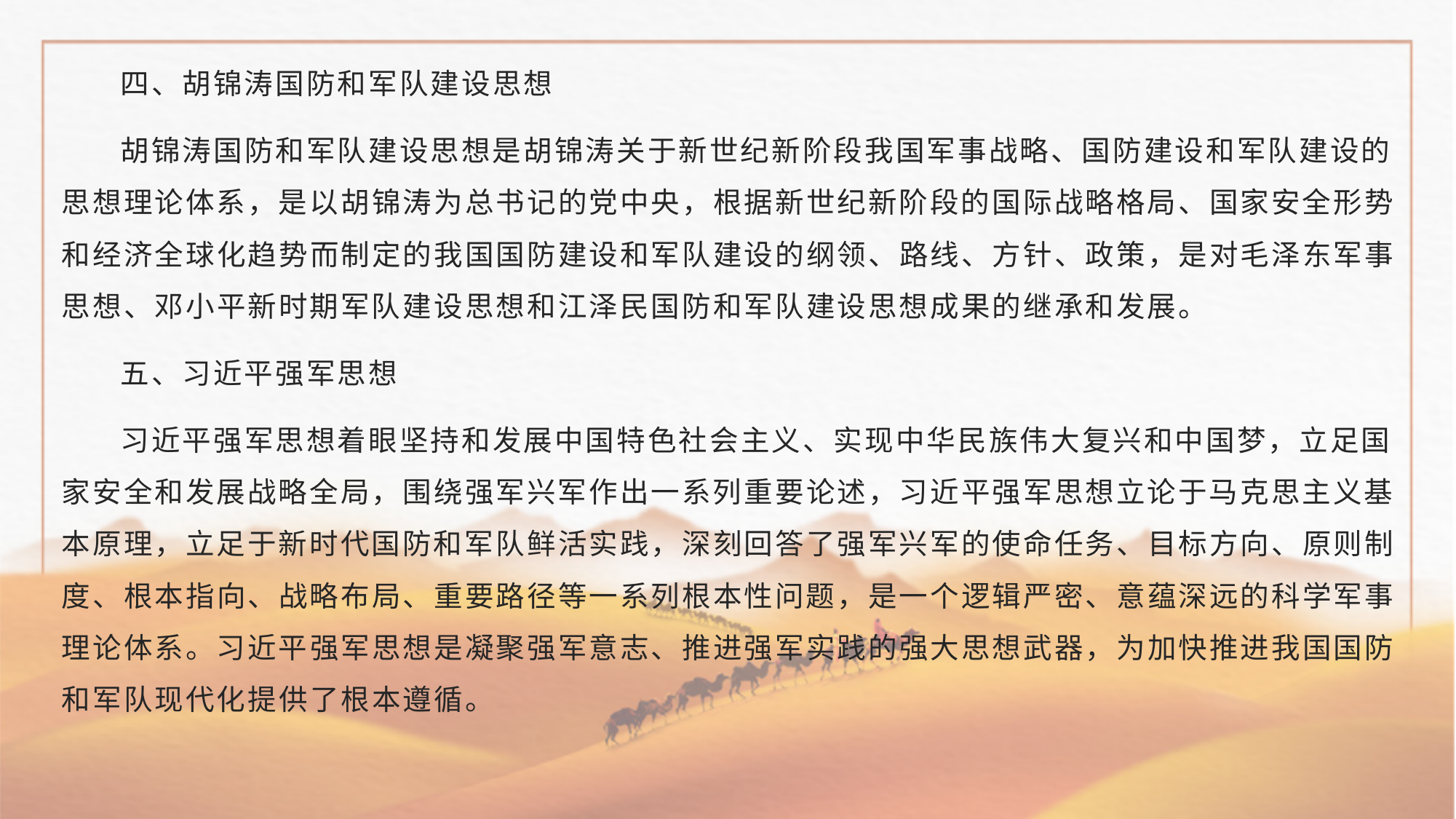

四、胡锦涛国防和军队建设思想
      胡锦涛国防和军队建设思想是胡锦涛关于新世纪新阶段我国军事战略、国防建设和军队建设的思想理论体系，是以胡锦涛为总书记的党中央，根据新世纪新阶段的国际战略格局、国家安全形势和经济全球化趋势而制定的我国国防建设和军队建设的纲领、路线、方针、政策，是对毛泽东军事思想、邓小平新时期军队建设思想和江泽民国防和军队建设思想成果的继承和发展。
      五、习近平强军思想
      习近平强军思想着眼坚持和发展中国特色社会主义、实现中华民族伟大复兴和中国梦，立足国家安全和发展战略全局，围绕强军兴军作出一系列重要论述，习近平强军思想立论于马克思主义基本原理，立足于新时代国防和军队鲜活实践，深刻回答了强军兴军的使命任务、目标方向、原则制度、根本指向、战略布局、重要路径等一系列根本性问题，是一个逻辑严密、意蕴深远的科学军事理论体系。习近平强军思想是凝聚强军意志、推进强军实践的强大思想武器，为加快推进我国国防和军队现代化提供了根本遵循。